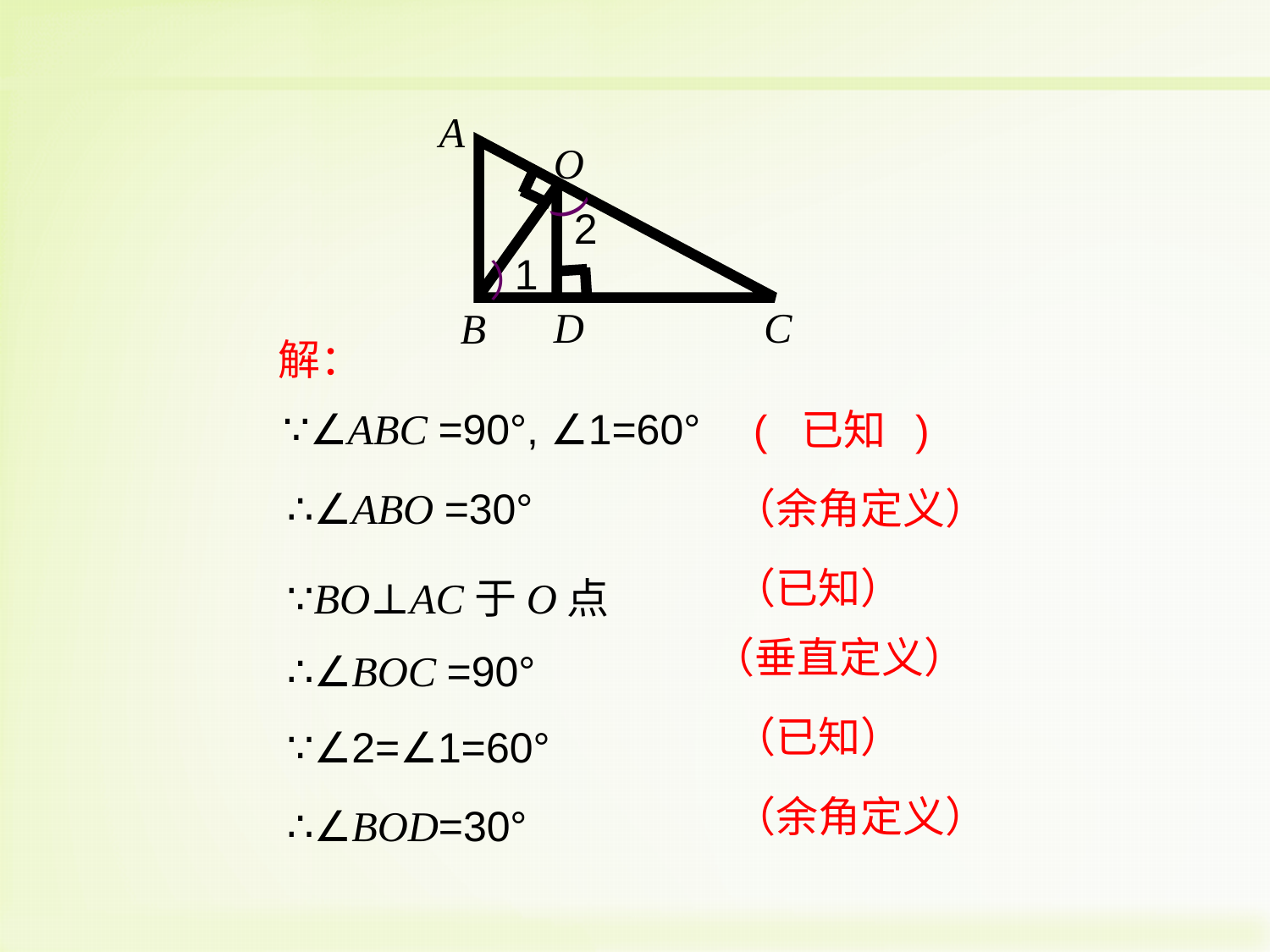

A
O

)
2
1
）

D
C
B
解：
∵∠ABC =90°, ∠1=60°
(  已知  )
∴∠ABO =30°
（余角定义）
 （已知）
∵BO⊥AC于O点
   （垂直定义）
∴∠BOC =90°
（已知）
∵∠2=∠1=60°
（余角定义）
∴∠BOD=30°